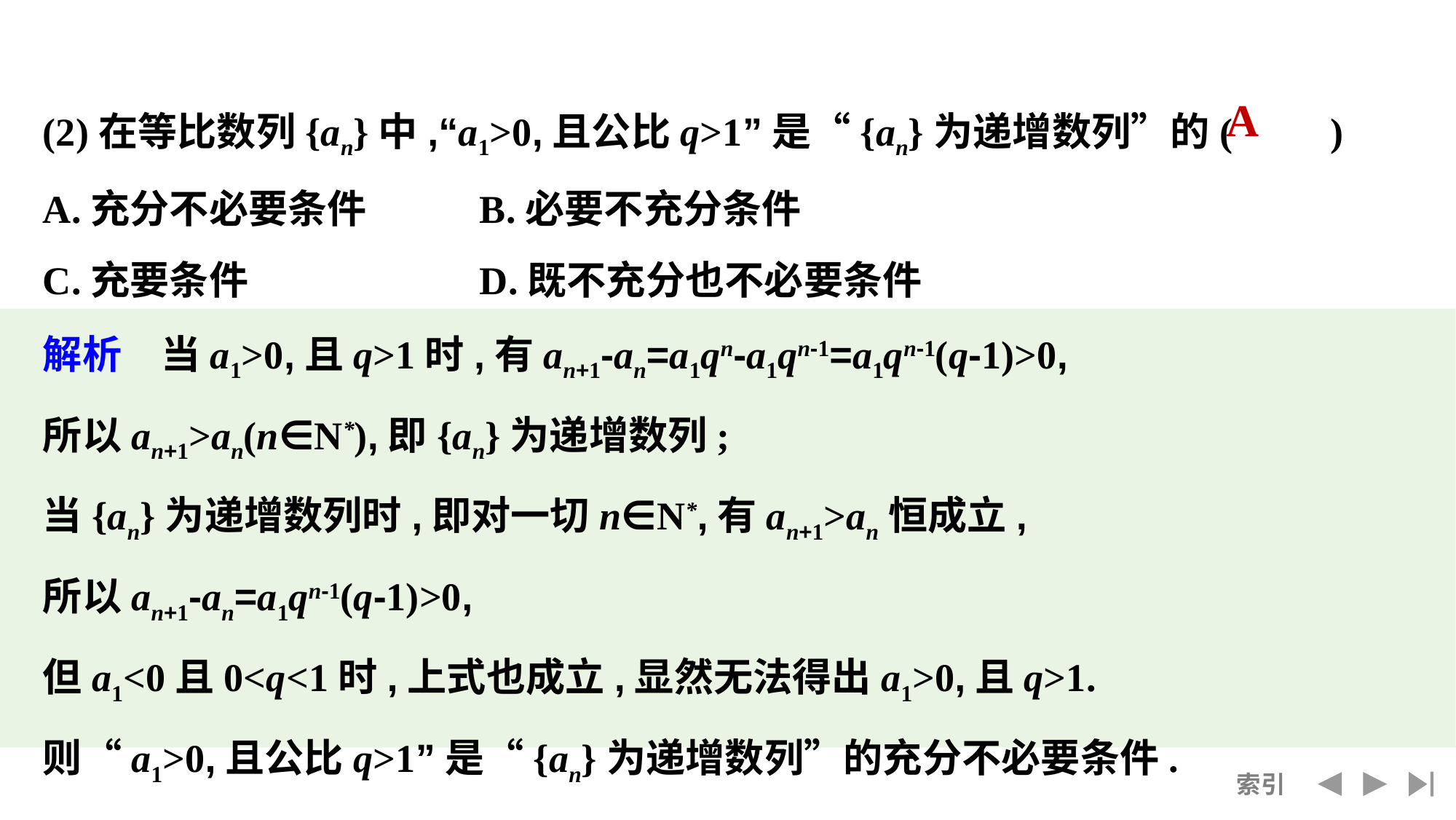

(2)在等比数列{an}中,“a1>0,且公比q>1”是“{an}为递增数列”的(　　)
A.充分不必要条件		B.必要不充分条件
C.充要条件			D.既不充分也不必要条件
解析　当a1>0,且q>1时,有an+1-an=a1qn-a1qn-1=a1qn-1(q-1)>0,
所以an+1>an(n∈N*),即{an}为递增数列;
当{an}为递增数列时,即对一切n∈N*,有an+1>an恒成立,
所以an+1-an=a1qn-1(q-1)>0,
但a1<0且0<q<1时,上式也成立,显然无法得出a1>0,且q>1.
则“a1>0,且公比q>1”是“{an}为递增数列”的充分不必要条件.
A